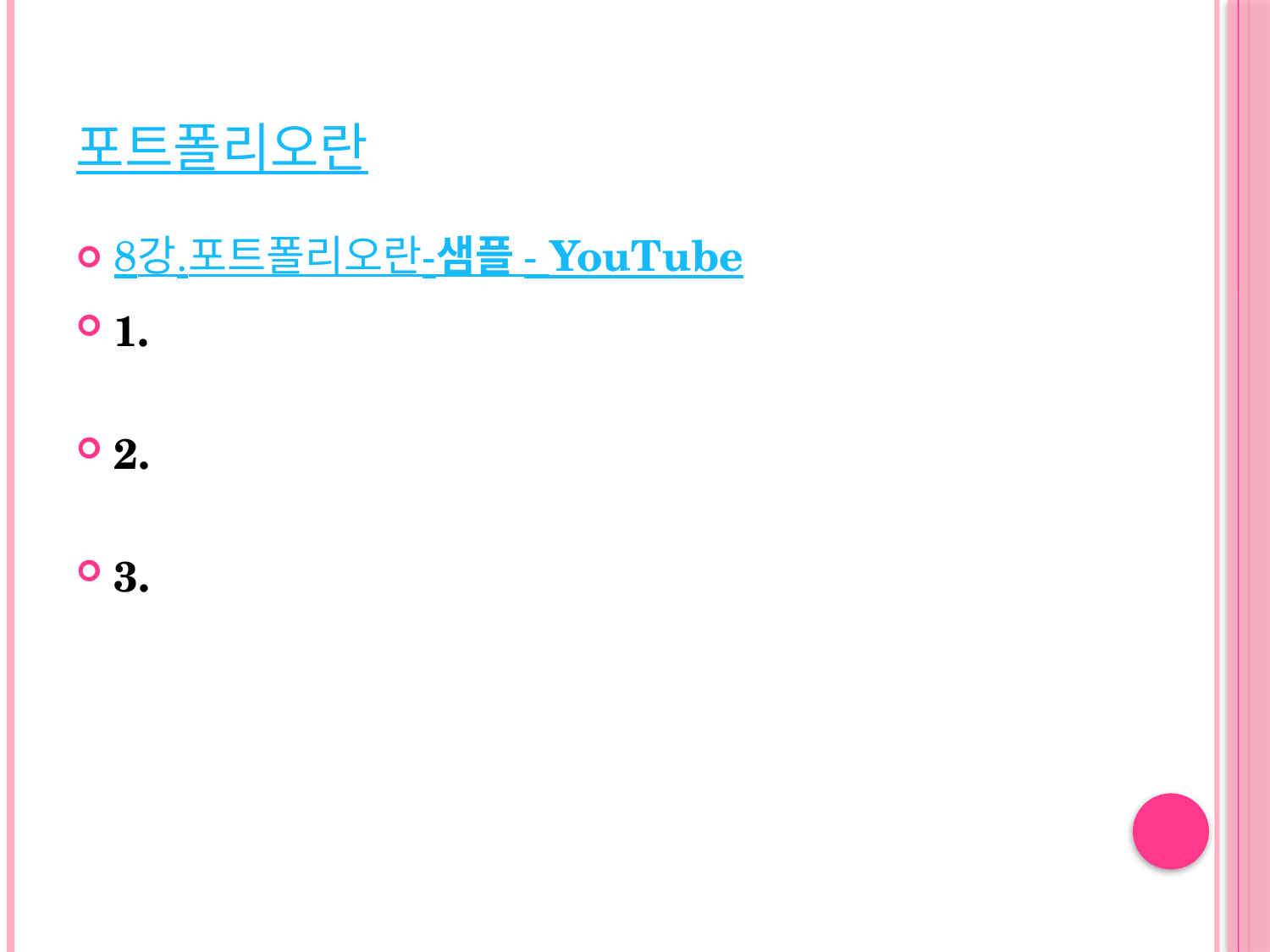

# 포트폴리오란
8강.포트폴리오란-샘플 - YouTube
1.

2.

3.